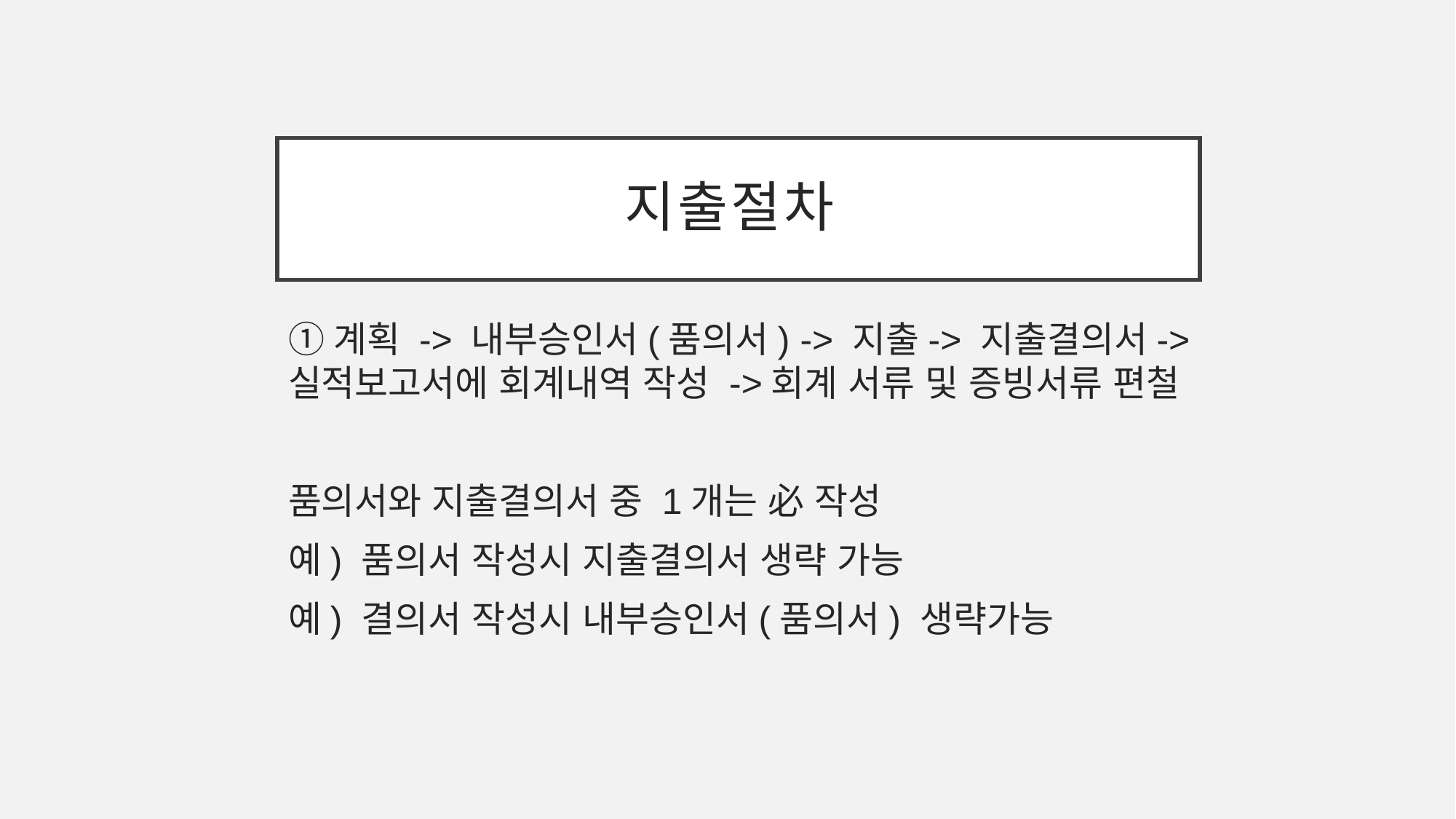

# 지출절차
①계획 -> 내부승인서(품의서) -> 지출-> 지출결의서->실적보고서에 회계내역 작성 ->회계 서류 및 증빙서류 편철

품의서와 지출결의서 중 1개는 必 작성
예) 품의서 작성시 지출결의서 생략 가능
예) 결의서 작성시 내부승인서(품의서) 생략가능